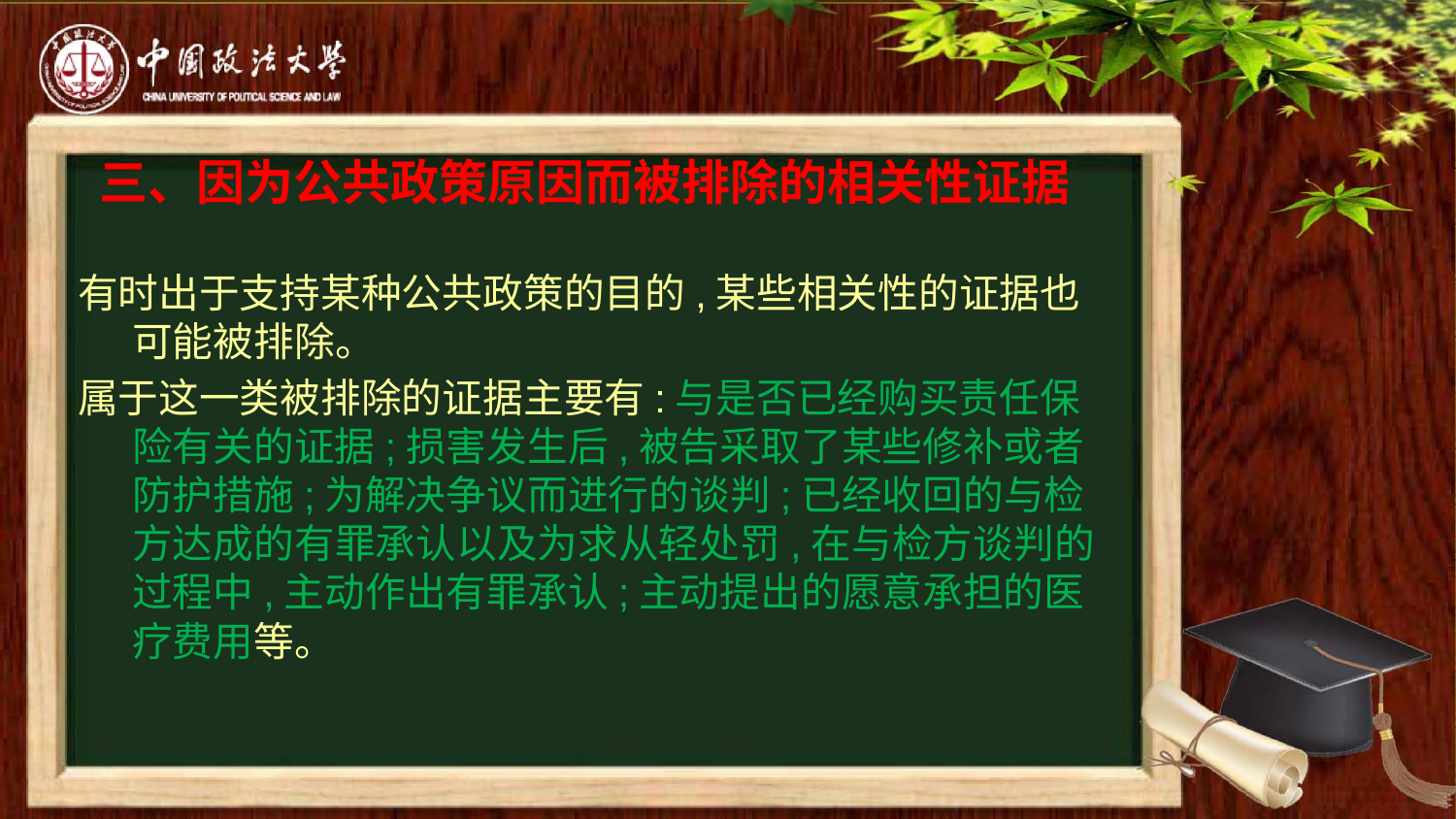

# 三、因为公共政策原因而被排除的相关性证据
有时出于支持某种公共政策的目的,某些相关性的证据也可能被排除。
属于这一类被排除的证据主要有:与是否已经购买责任保险有关的证据;损害发生后,被告采取了某些修补或者防护措施;为解决争议而进行的谈判;已经收回的与检方达成的有罪承认以及为求从轻处罚,在与检方谈判的过程中,主动作出有罪承认;主动提出的愿意承担的医疗费用等。